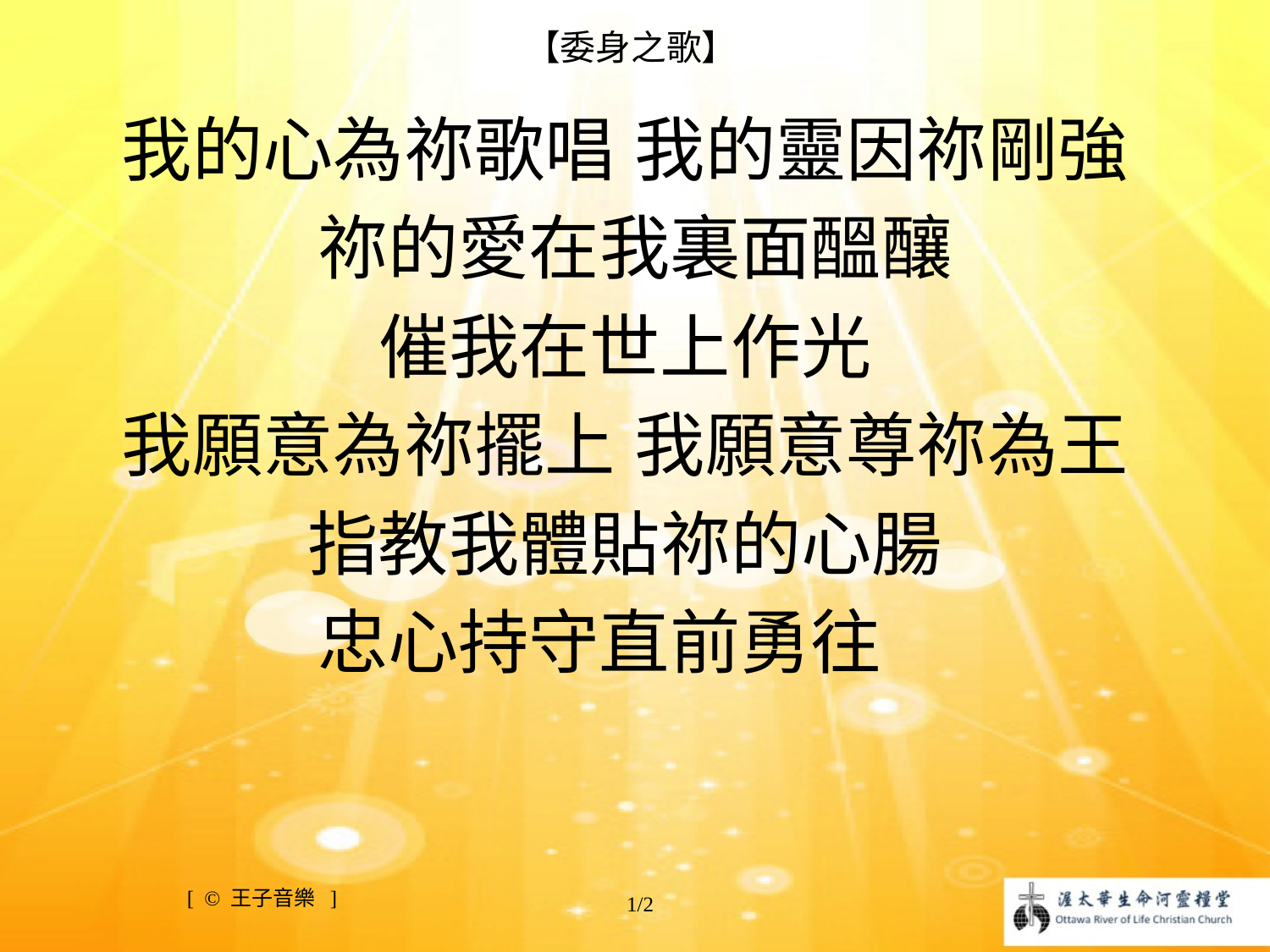

# 【委身之歌】
我的心為祢歌唱 我的靈因祢剛強
祢的愛在我裏面醞釀
催我在世上作光
我願意為祢擺上 我願意尊祢為王
指教我體貼祢的心腸
忠心持守直前勇往
[  © 王子音樂  ]
1/2